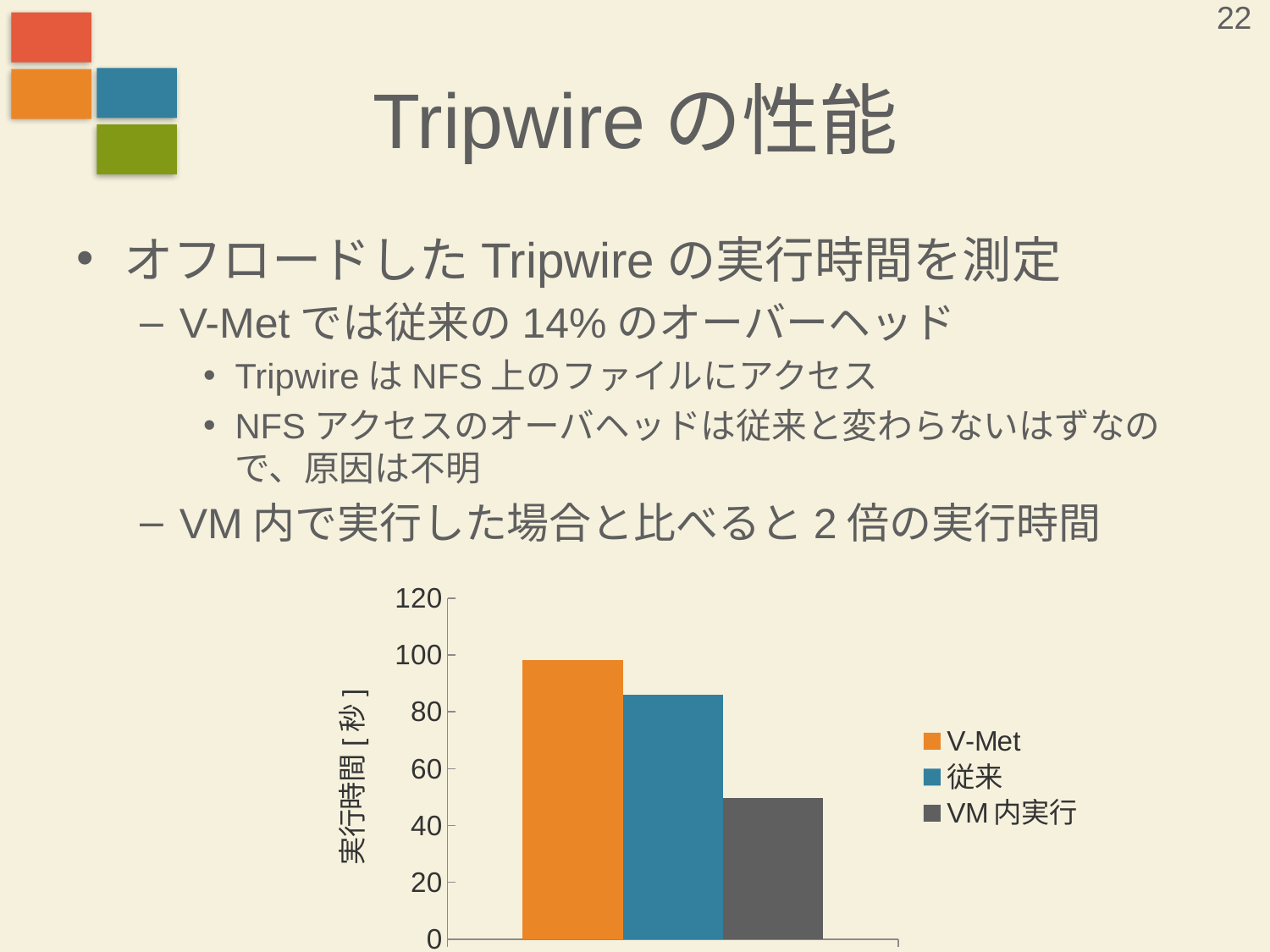

22
# Tripwireの性能

オフロードしたTripwireの実行時間を測定
V-Metでは従来の14%のオーバーヘッド
TripwireはNFS上のファイルにアクセス
NFSアクセスのオーバヘッドは従来と変わらないはずなので、原因は不明
VM内で実行した場合と比べると2倍の実行時間

### Chart

| Category | V-Met | 従来 | VM内実行 |
|---|---|---|---|